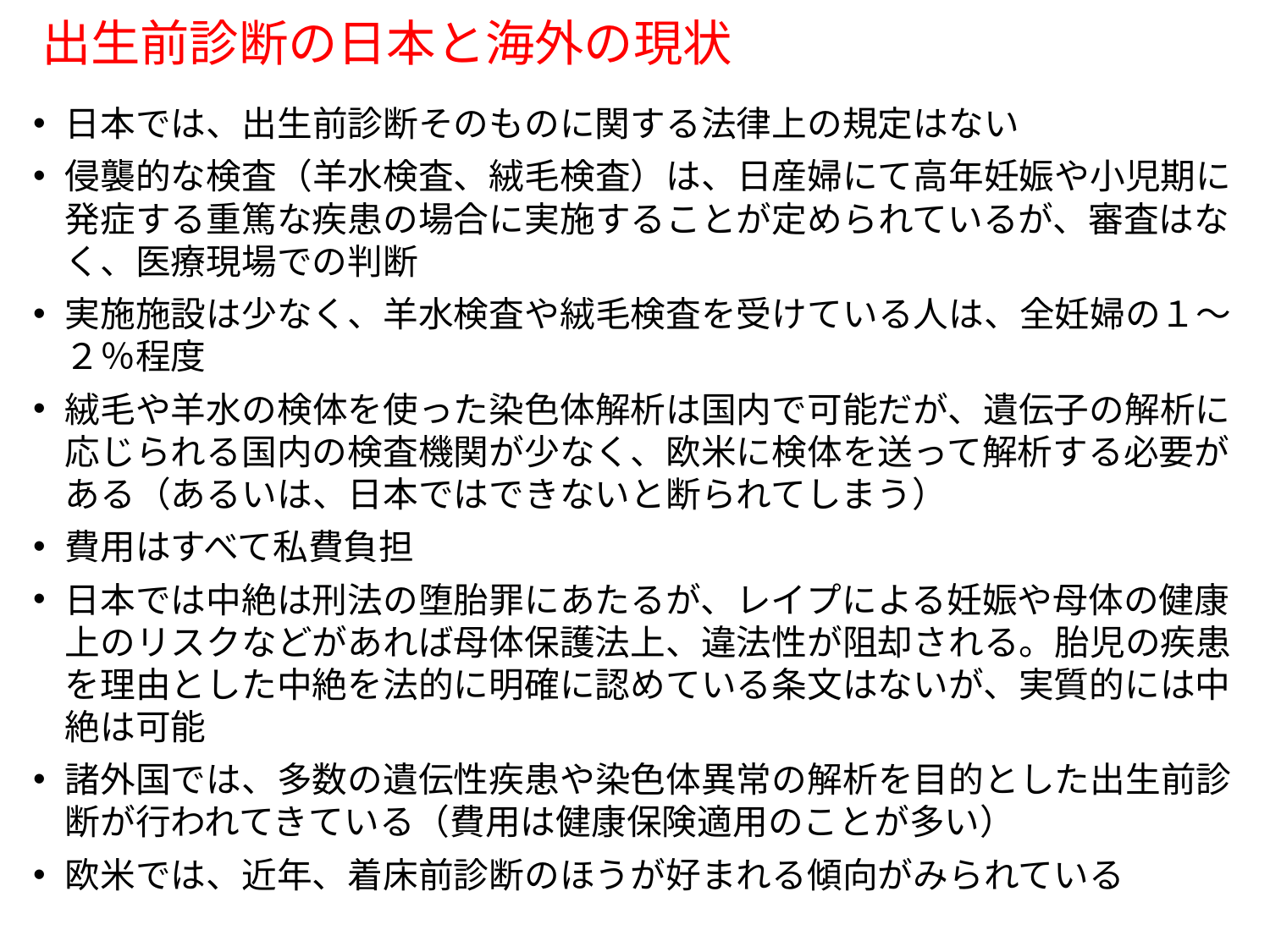

# 出生前診断の日本と海外の現状
日本では、出生前診断そのものに関する法律上の規定はない
侵襲的な検査（羊水検査、絨毛検査）は、日産婦にて高年妊娠や小児期に発症する重篤な疾患の場合に実施することが定められているが、審査はなく、医療現場での判断
実施施設は少なく、羊水検査や絨毛検査を受けている人は、全妊婦の１～２％程度
絨毛や羊水の検体を使った染色体解析は国内で可能だが、遺伝子の解析に応じられる国内の検査機関が少なく、欧米に検体を送って解析する必要がある（あるいは、日本ではできないと断られてしまう）
費用はすべて私費負担
日本では中絶は刑法の堕胎罪にあたるが、レイプによる妊娠や母体の健康上のリスクなどがあれば母体保護法上、違法性が阻却される。胎児の疾患を理由とした中絶を法的に明確に認めている条文はないが、実質的には中絶は可能
諸外国では、多数の遺伝性疾患や染色体異常の解析を目的とした出生前診断が行われてきている（費用は健康保険適用のことが多い）
欧米では、近年、着床前診断のほうが好まれる傾向がみられている